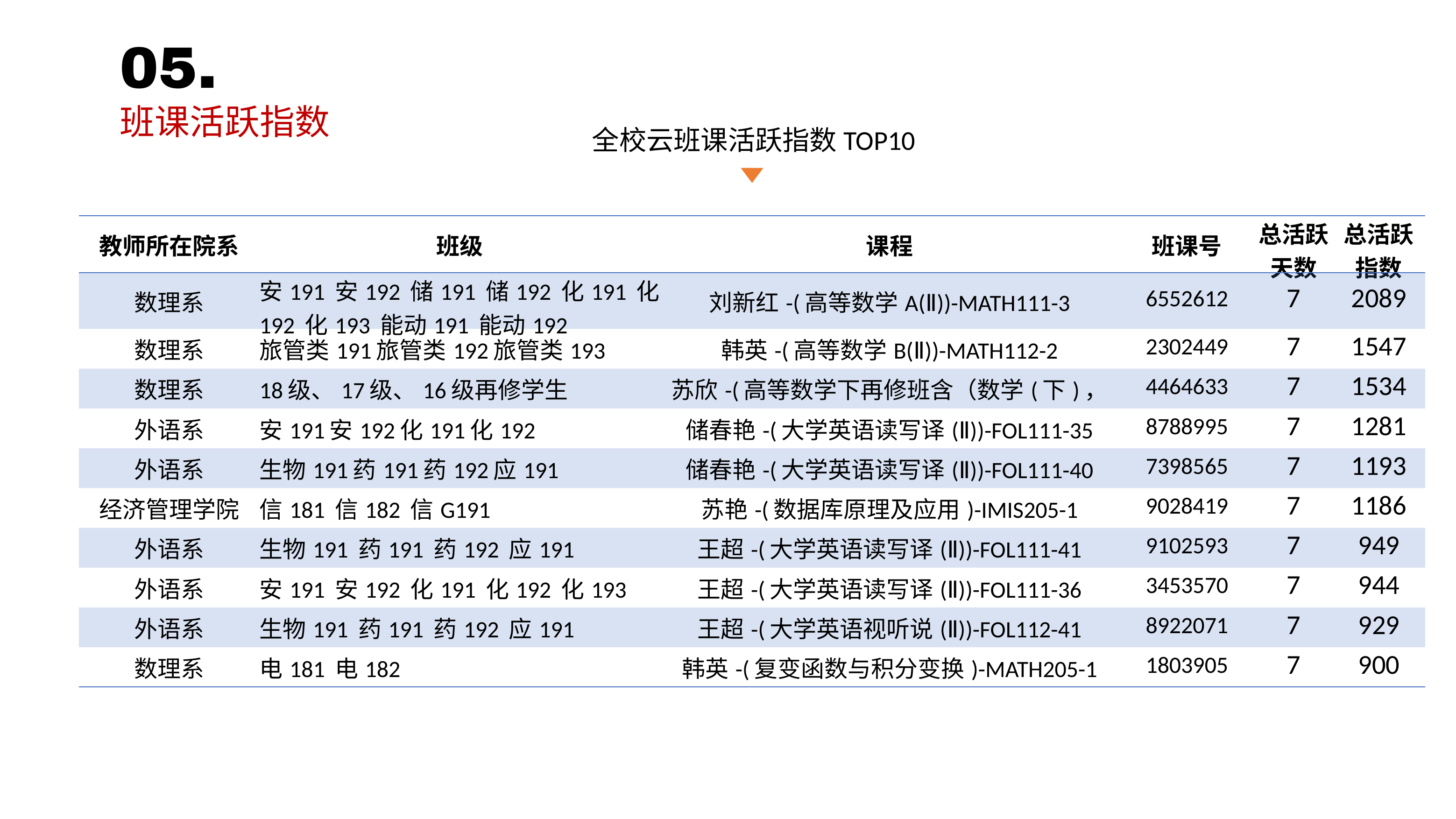

05.
班课活跃指数
全校云班课活跃指数TOP10

| 教师所在院系 | 班级 | 课程 | 班课号 | 总活跃天数 | 总活跃指数 |
| --- | --- | --- | --- | --- | --- |
| 数理系 | 安191 安192 储191 储192 化191 化192 化193 能动191 能动192 | 刘新红-(高等数学A(Ⅱ))-MATH111-3 | 6552612 | 7 | 2089 |
| 数理系 | 旅管类191旅管类192旅管类193 | 韩英-(高等数学B(Ⅱ))-MATH112-2 | 2302449 | 7 | 1547 |
| 数理系 | 18级、17级、16级再修学生 | 苏欣-(高等数学下再修班含（数学(下)， | 4464633 | 7 | 1534 |
| 外语系 | 安191安192化191化192 | 储春艳-(大学英语读写译(Ⅱ))-FOL111-35 | 8788995 | 7 | 1281 |
| 外语系 | 生物191药191药192应191 | 储春艳-(大学英语读写译(Ⅱ))-FOL111-40 | 7398565 | 7 | 1193 |
| 经济管理学院 | 信181 信182 信G191 | 苏艳-(数据库原理及应用)-IMIS205-1 | 9028419 | 7 | 1186 |
| 外语系 | 生物191 药191 药192 应191 | 王超-(大学英语读写译(Ⅱ))-FOL111-41 | 9102593 | 7 | 949 |
| 外语系 | 安191 安192 化191 化192 化193 | 王超-(大学英语读写译(Ⅱ))-FOL111-36 | 3453570 | 7 | 944 |
| 外语系 | 生物191 药191 药192 应191 | 王超-(大学英语视听说(Ⅱ))-FOL112-41 | 8922071 | 7 | 929 |
| 数理系 | 电181 电182 | 韩英-(复变函数与积分变换)-MATH205-1 | 1803905 | 7 | 900 |